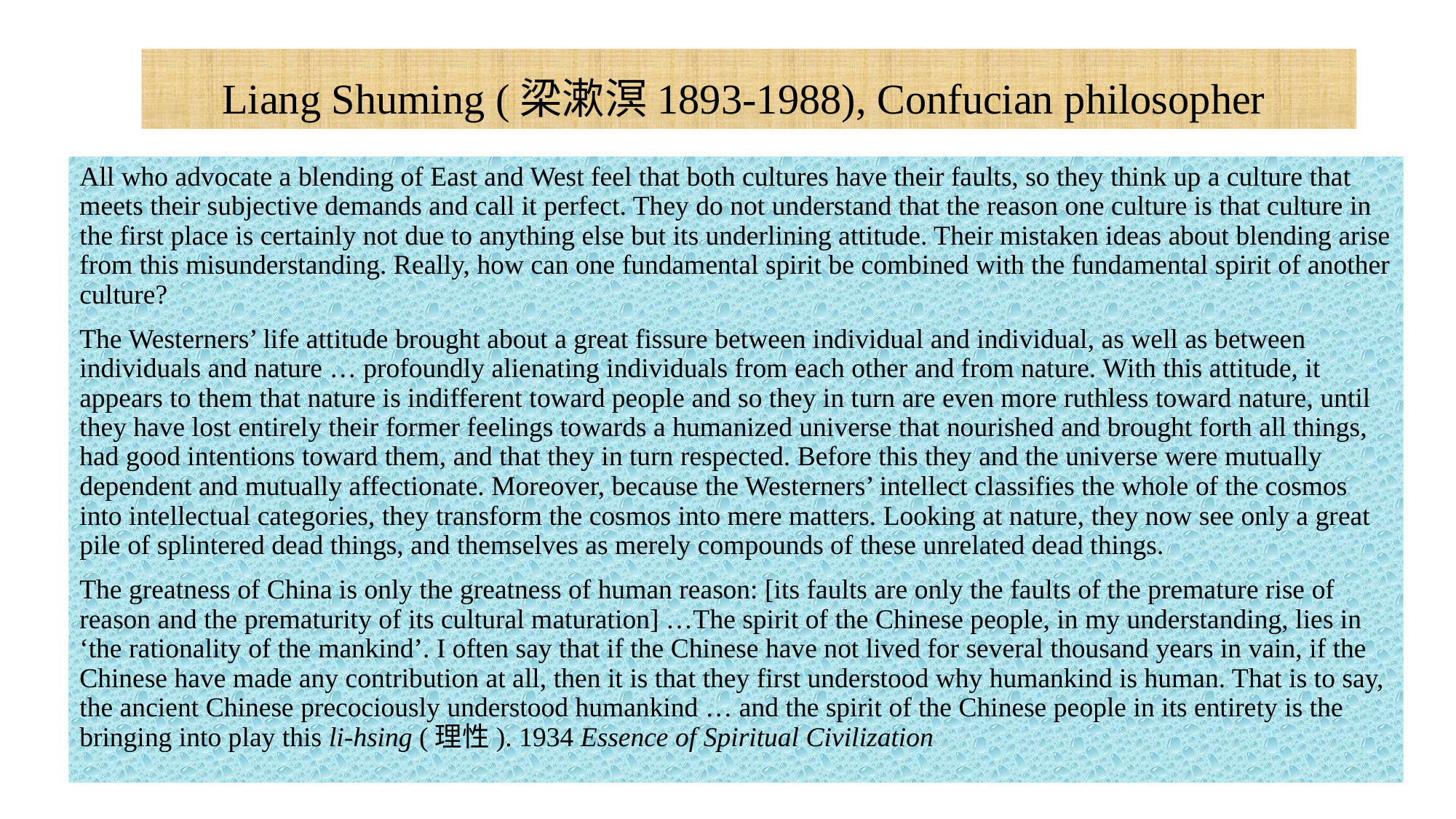

# Liang Shuming (梁漱溟1893-1988), Confucian philosopher
All who advocate a blending of East and West feel that both cultures have their faults, so they think up a culture that meets their subjective demands and call it perfect. They do not understand that the reason one culture is that culture in the first place is certainly not due to anything else but its underlining attitude. Their mistaken ideas about blending arise from this misunderstanding. Really, how can one fundamental spirit be combined with the fundamental spirit of another culture?
The Westerners’ life attitude brought about a great fissure between individual and individual, as well as between individuals and nature … profoundly alienating individuals from each other and from nature. With this attitude, it appears to them that nature is indifferent toward people and so they in turn are even more ruthless toward nature, until they have lost entirely their former feelings towards a humanized universe that nourished and brought forth all things, had good intentions toward them, and that they in turn respected. Before this they and the universe were mutually dependent and mutually affectionate. Moreover, because the Westerners’ intellect classifies the whole of the cosmos into intellectual categories, they transform the cosmos into mere matters. Looking at nature, they now see only a great pile of splintered dead things, and themselves as merely compounds of these unrelated dead things.
The greatness of China is only the greatness of human reason: [its faults are only the faults of the premature rise of reason and the prematurity of its cultural maturation] …The spirit of the Chinese people, in my understanding, lies in ‘the rationality of the mankind’. I often say that if the Chinese have not lived for several thousand years in vain, if the Chinese have made any contribution at all, then it is that they first understood why humankind is human. That is to say, the ancient Chinese precociously understood humankind … and the spirit of the Chinese people in its entirety is the bringing into play this li-hsing (理性). 1934 Essence of Spiritual Civilization